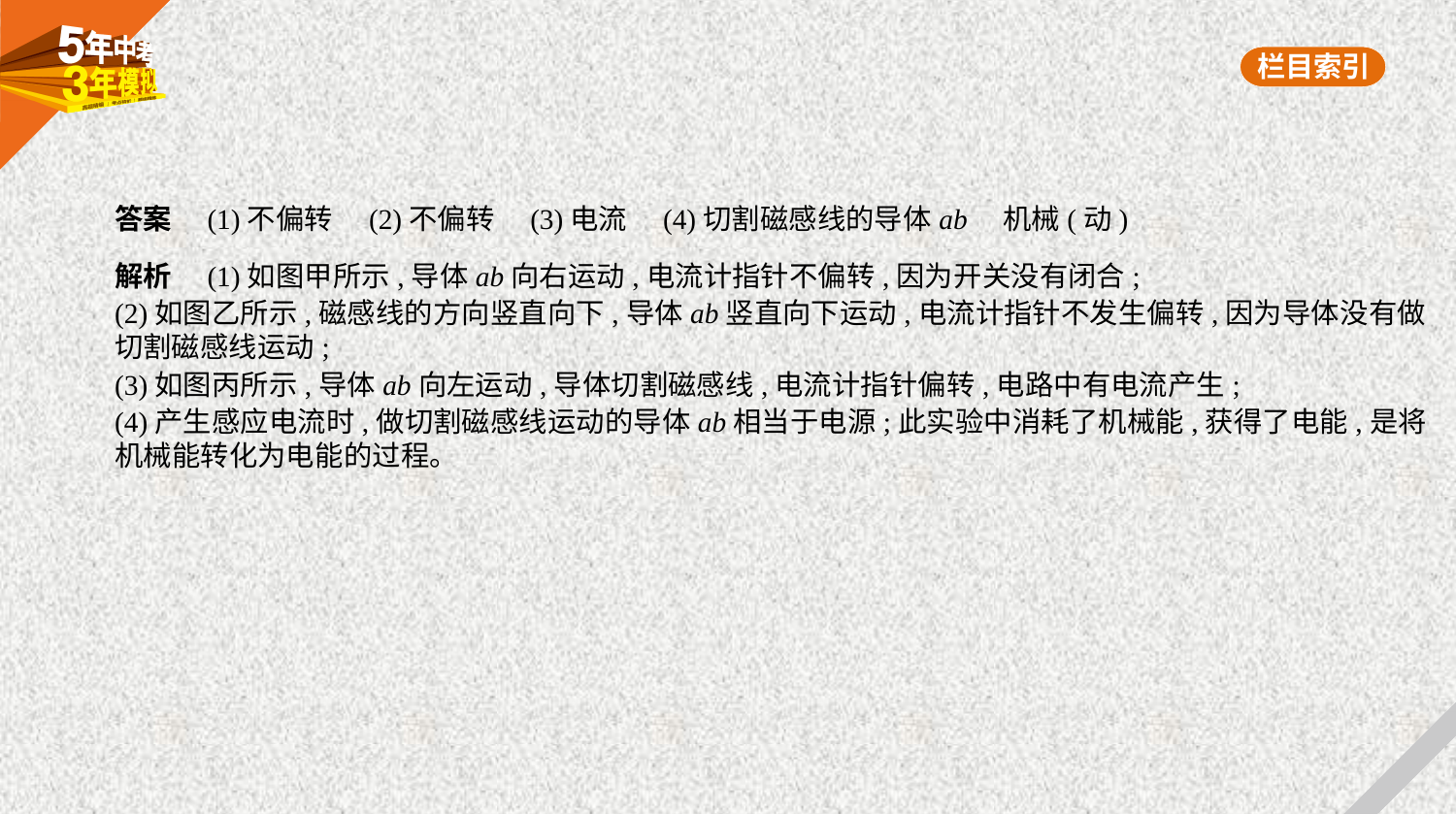

答案　(1)不偏转　(2)不偏转　(3)电流　(4)切割磁感线的导体ab　机械(动)
解析　(1)如图甲所示,导体ab向右运动,电流计指针不偏转,因为开关没有闭合;
(2)如图乙所示,磁感线的方向竖直向下,导体ab竖直向下运动,电流计指针不发生偏转,因为导体没有做
切割磁感线运动;
(3)如图丙所示,导体ab向左运动,导体切割磁感线,电流计指针偏转,电路中有电流产生;
(4)产生感应电流时,做切割磁感线运动的导体ab相当于电源;此实验中消耗了机械能,获得了电能,是将
机械能转化为电能的过程。